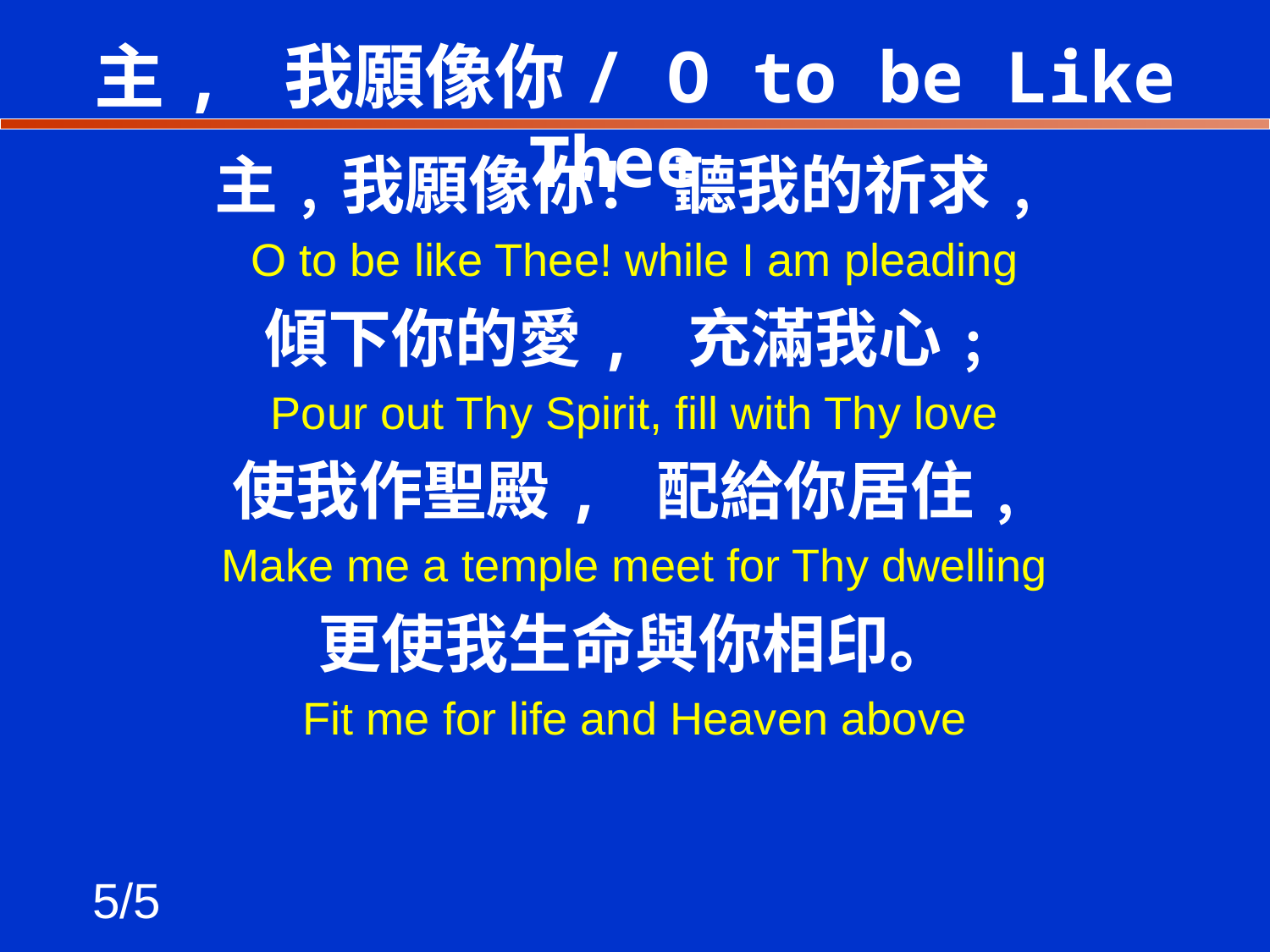

主, 我願像你/ O to be Like Thee

主﹐我願像你！ 聽我的祈求﹐
O to be like Thee! while I am pleading
傾下你的愛, 充滿我心﹔
Pour out Thy Spirit, fill with Thy love
使我作聖殿, 配給你居住﹐
Make me a temple meet for Thy dwelling
更使我生命與你相印。
Fit me for life and Heaven above

5/5